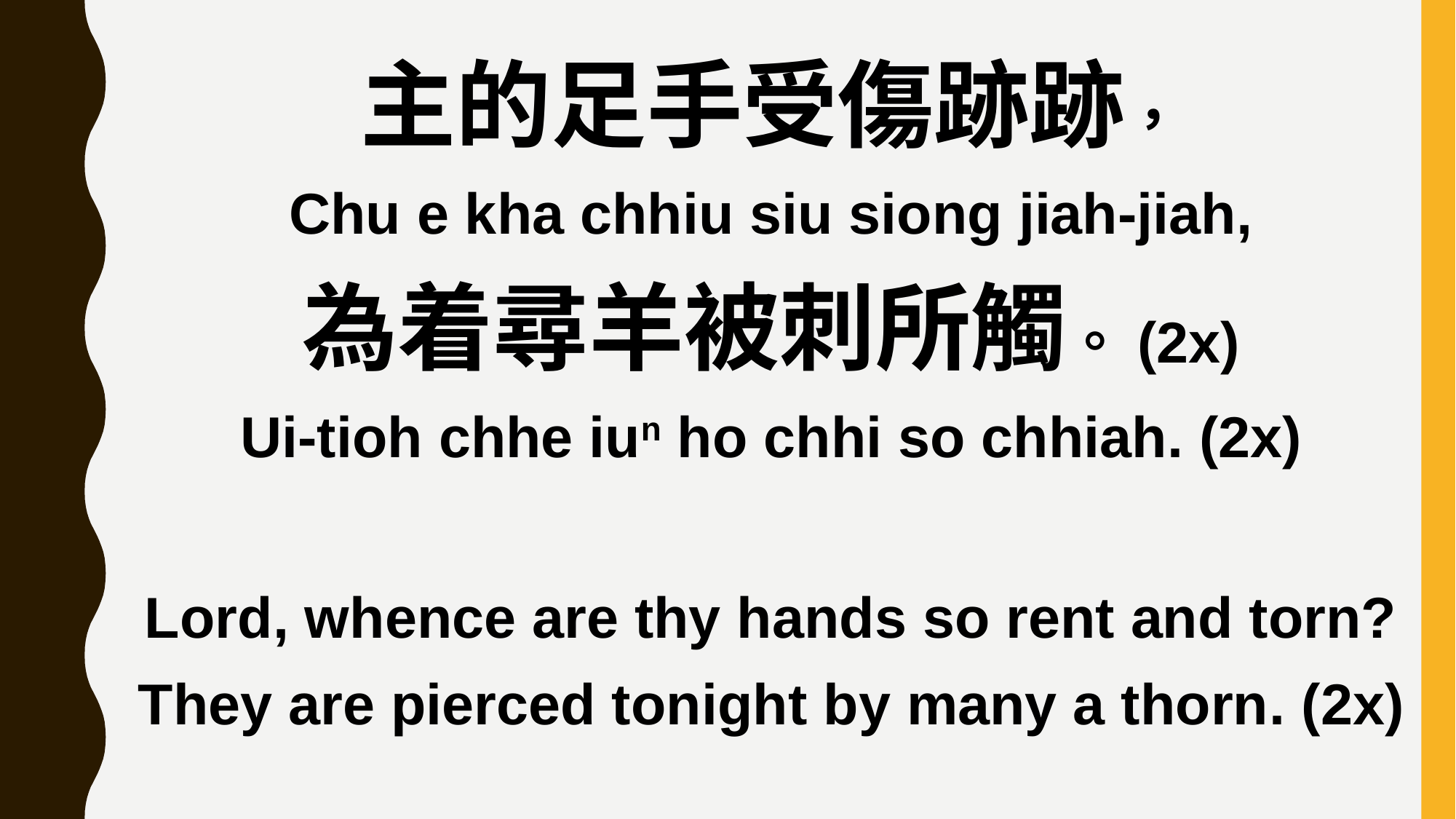

主的足手受傷跡跡，
Chu e kha chhiu siu siong jiah-jiah,
為着尋羊被刺所觸。(2x)
Ui-tioh chhe iun ho chhi so chhiah. (2x)

Lord, whence are thy hands so rent and torn?
They are pierced tonight by many a thorn. (2x)